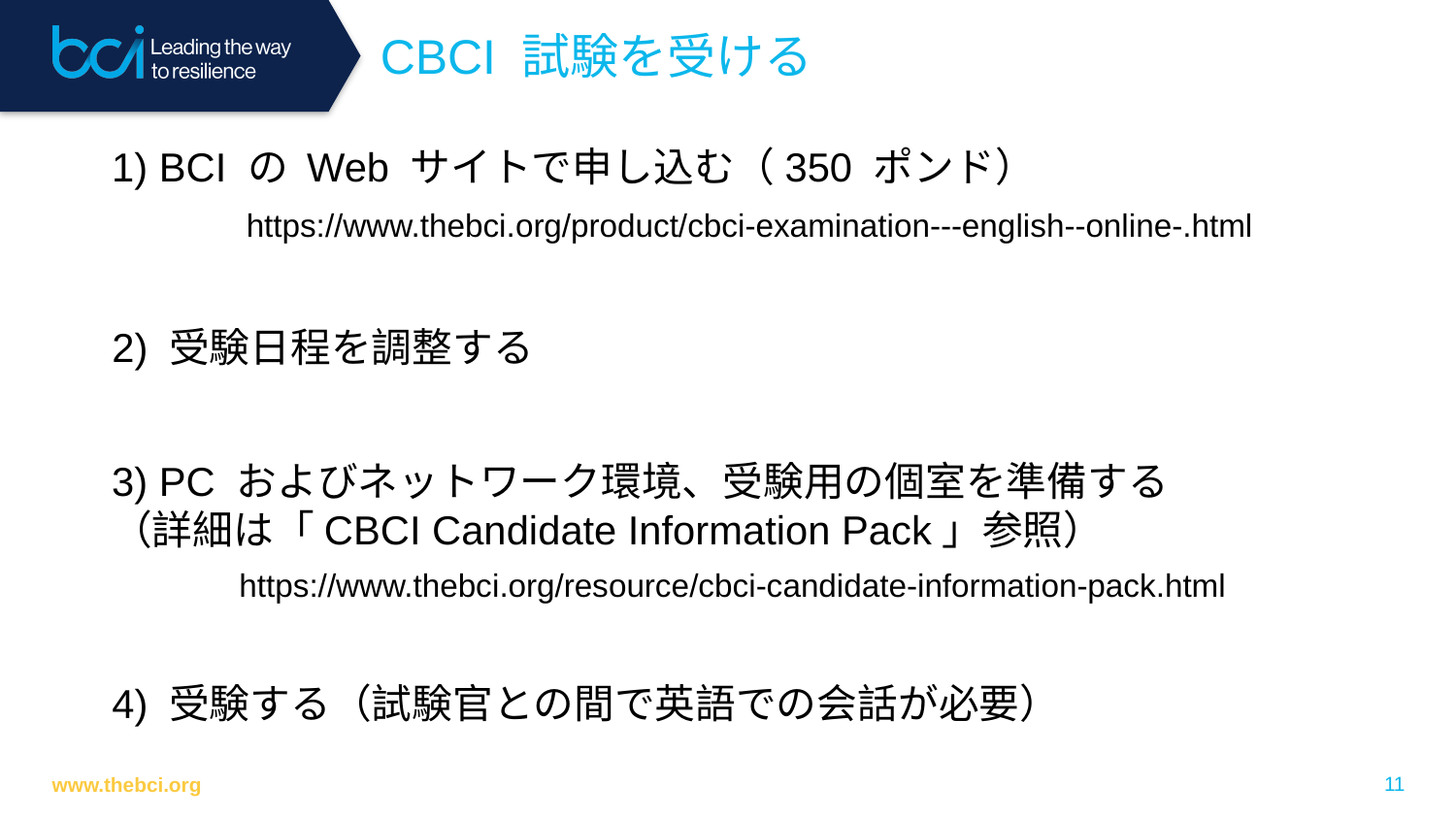

CBCI 試験を受ける
1) BCI の Web サイトで申し込む（350 ポンド）
https://www.thebci.org/product/cbci-examination---english--online-.html
2) 受験日程を調整する
3) PC およびネットワーク環境、受験用の個室を準備する
（詳細は「CBCI Candidate Information Pack」参照）
https://www.thebci.org/resource/cbci-candidate-information-pack.html
4) 受験する（試験官との間で英語での会話が必要）